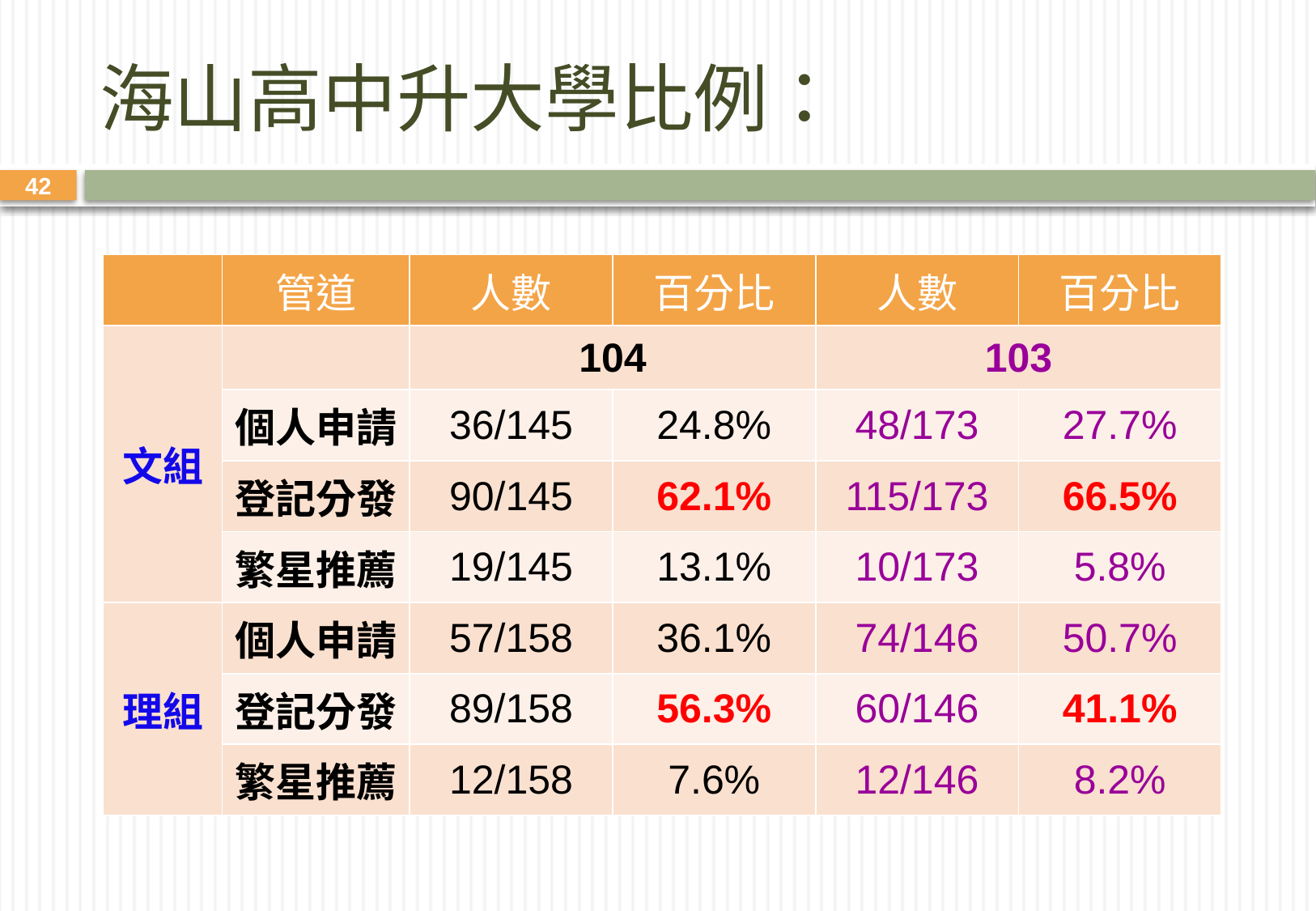

# 海山高中升大學比例：
42
|  | 管道 | 人數 | 百分比 | 人數 | 百分比 |
| --- | --- | --- | --- | --- | --- |
| 文組 |  | 104 |  | 103 |  |
|  | 個人申請 | 36/145 | 24.8% | 48/173 | 27.7% |
|  | 登記分發 | 90/145 | 62.1% | 115/173 | 66.5% |
|  | 繁星推薦 | 19/145 | 13.1% | 10/173 | 5.8% |
| 理組 | 個人申請 | 57/158 | 36.1% | 74/146 | 50.7% |
|  | 登記分發 | 89/158 | 56.3% | 60/146 | 41.1% |
|  | 繁星推薦 | 12/158 | 7.6% | 12/146 | 8.2% |